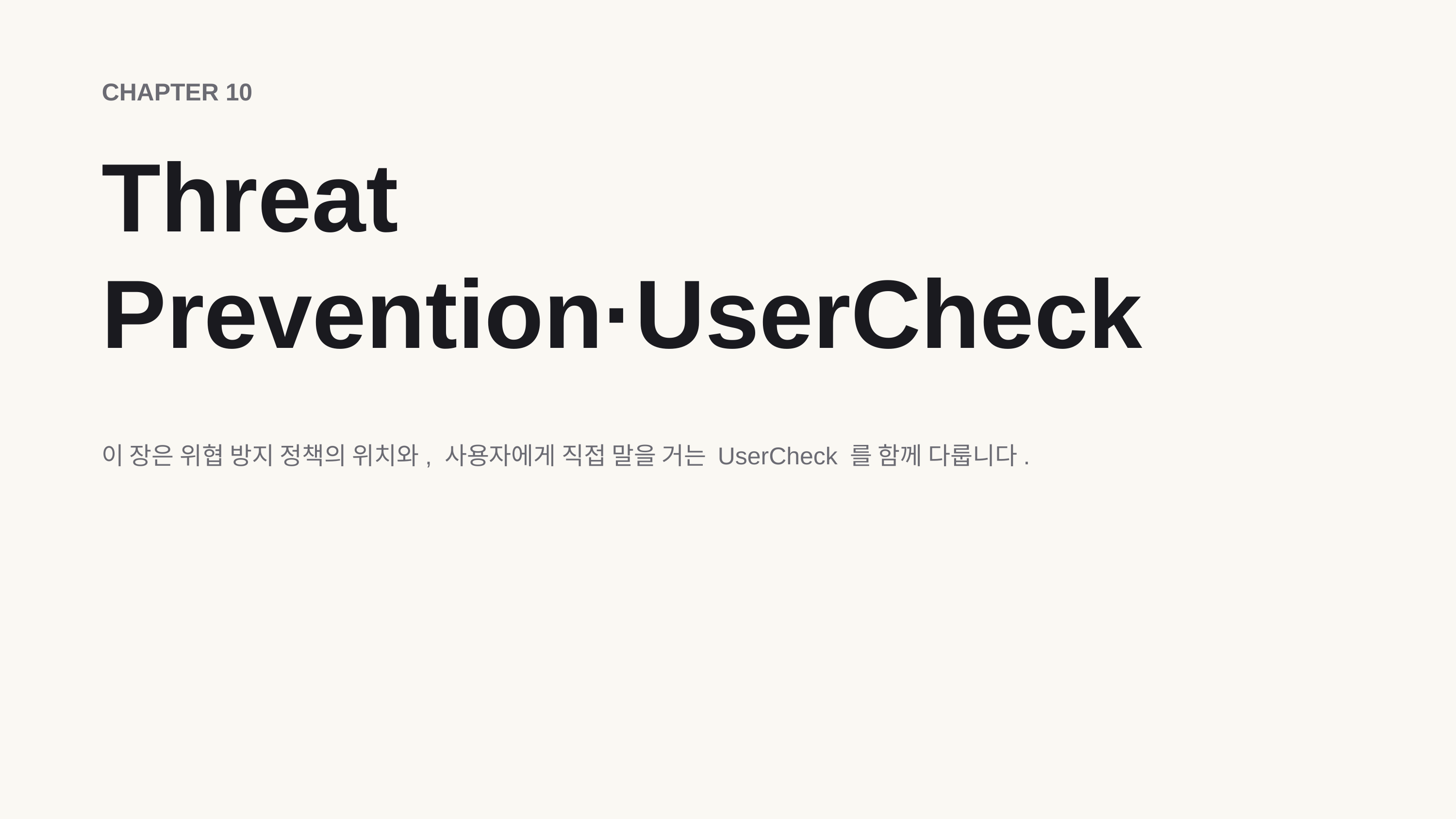

CHAPTER 10
Threat Prevention·UserCheck
이 장은 위협 방지 정책의 위치와, 사용자에게 직접 말을 거는 UserCheck 를 함께 다룹니다.